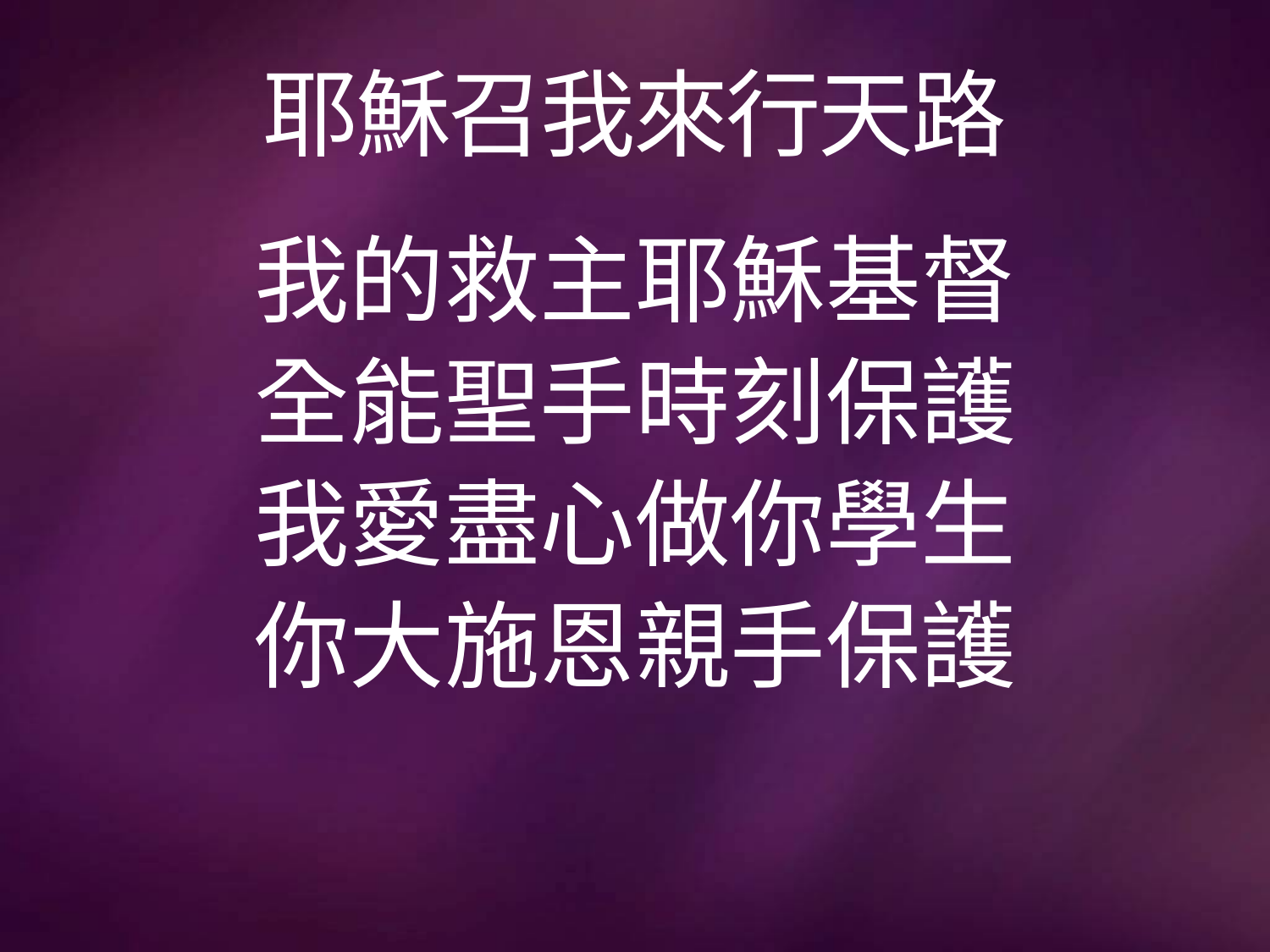

# 耶穌召我來行天路
我的救主耶穌基督
全能聖手時刻保護
我愛盡心做你學生
你大施恩親手保護